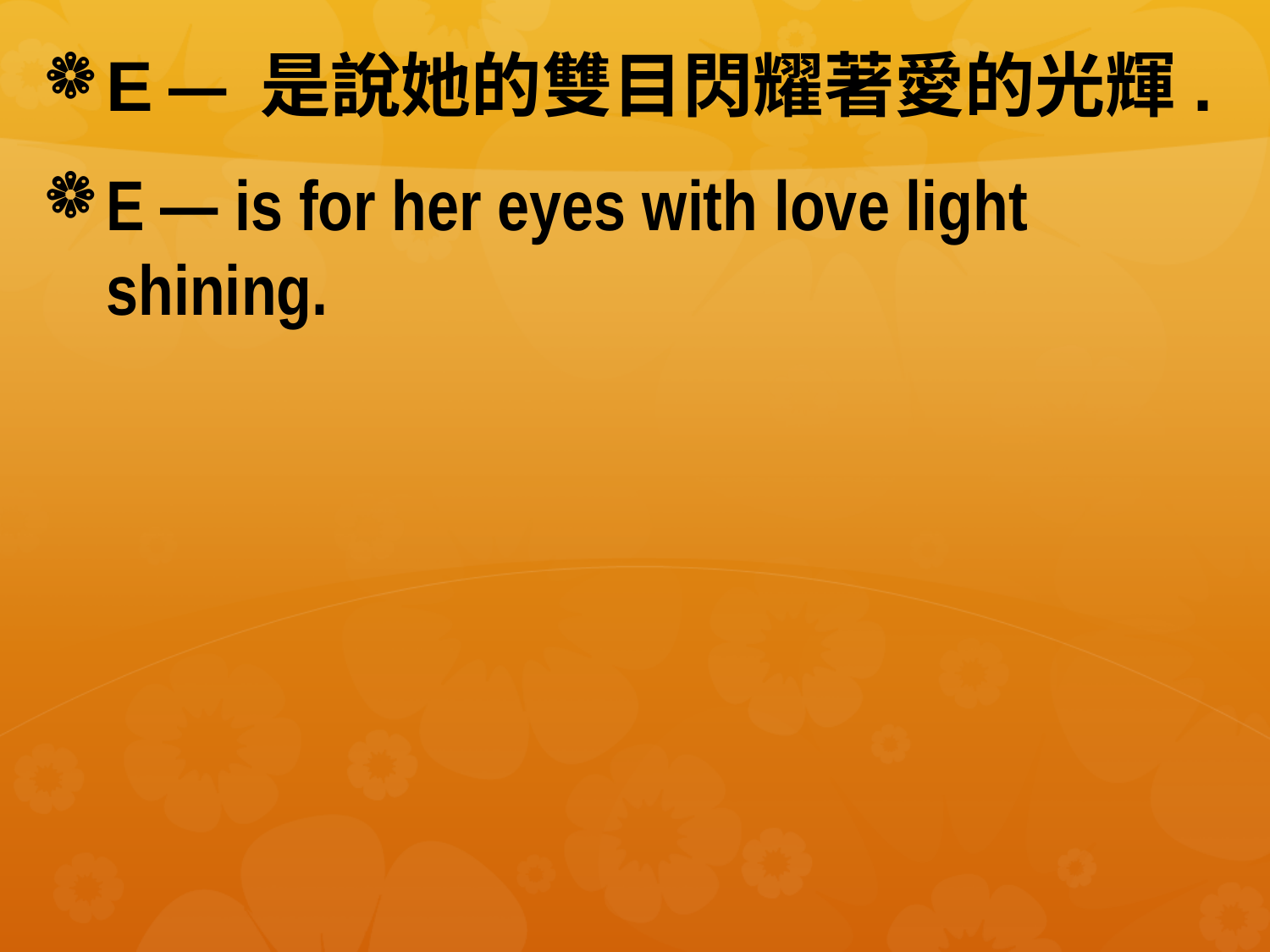

#
E — 是說她的雙目閃耀著愛的光輝.
E — is for her eyes with love light shining.